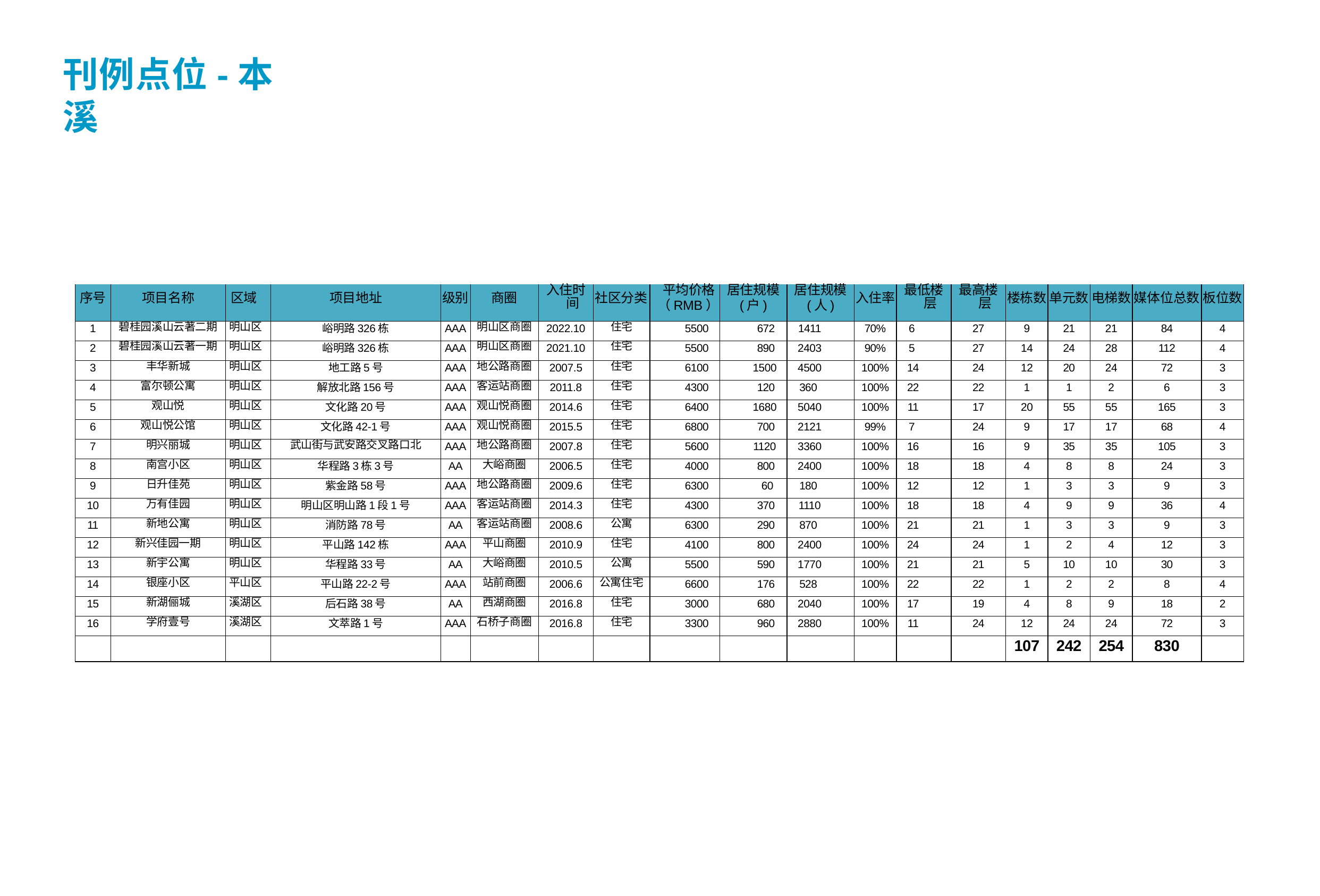

# 刊例点位-本溪
| 序号 | 项目名称 | 区域 | 项目地址 | 级别 | 商圈 | 入住时间 | 社区分类 | 平均价格 （RMB） | 居住规模 (户) | 居住规模 (人) | 入住率 | 最低楼层 | 最高楼层 | 楼栋数 | 单元数 | 电梯数 | 媒体位总数 | 板位数 |
| --- | --- | --- | --- | --- | --- | --- | --- | --- | --- | --- | --- | --- | --- | --- | --- | --- | --- | --- |
| 1 | 碧桂园溪山云著二期 | 明山区 | 峪明路326栋 | AAA | 明山区商圈 | 2022.10 | 住宅 | 5500 | 672 | 1411 | 70% | 6 | 27 | 9 | 21 | 21 | 84 | 4 |
| 2 | 碧桂园溪山云著一期 | 明山区 | 峪明路326栋 | AAA | 明山区商圈 | 2021.10 | 住宅 | 5500 | 890 | 2403 | 90% | 5 | 27 | 14 | 24 | 28 | 112 | 4 |
| 3 | 丰华新城 | 明山区 | 地工路5号 | AAA | 地公路商圈 | 2007.5 | 住宅 | 6100 | 1500 | 4500 | 100% | 14 | 24 | 12 | 20 | 24 | 72 | 3 |
| 4 | 富尔顿公寓 | 明山区 | 解放北路156号 | AAA | 客运站商圈 | 2011.8 | 住宅 | 4300 | 120 | 360 | 100% | 22 | 22 | 1 | 1 | 2 | 6 | 3 |
| 5 | 观山悦 | 明山区 | 文化路20号 | AAA | 观山悦商圈 | 2014.6 | 住宅 | 6400 | 1680 | 5040 | 100% | 11 | 17 | 20 | 55 | 55 | 165 | 3 |
| 6 | 观山悦公馆 | 明山区 | 文化路42-1号 | AAA | 观山悦商圈 | 2015.5 | 住宅 | 6800 | 700 | 2121 | 99% | 7 | 24 | 9 | 17 | 17 | 68 | 4 |
| 7 | 明兴丽城 | 明山区 | 武山街与武安路交叉路口北 | AAA | 地公路商圈 | 2007.8 | 住宅 | 5600 | 1120 | 3360 | 100% | 16 | 16 | 9 | 35 | 35 | 105 | 3 |
| 8 | 南宫小区 | 明山区 | 华程路3栋3号 | AA | 大峪商圈 | 2006.5 | 住宅 | 4000 | 800 | 2400 | 100% | 18 | 18 | 4 | 8 | 8 | 24 | 3 |
| 9 | 日升佳苑 | 明山区 | 紫金路58号 | AAA | 地公路商圈 | 2009.6 | 住宅 | 6300 | 60 | 180 | 100% | 12 | 12 | 1 | 3 | 3 | 9 | 3 |
| 10 | 万有佳园 | 明山区 | 明山区明山路1段1号 | AAA | 客运站商圈 | 2014.3 | 住宅 | 4300 | 370 | 1110 | 100% | 18 | 18 | 4 | 9 | 9 | 36 | 4 |
| 11 | 新地公寓 | 明山区 | 消防路78号 | AA | 客运站商圈 | 2008.6 | 公寓 | 6300 | 290 | 870 | 100% | 21 | 21 | 1 | 3 | 3 | 9 | 3 |
| 12 | 新兴佳园一期 | 明山区 | 平山路142栋 | AAA | 平山商圈 | 2010.9 | 住宅 | 4100 | 800 | 2400 | 100% | 24 | 24 | 1 | 2 | 4 | 12 | 3 |
| 13 | 新宇公寓 | 明山区 | 华程路33号 | AA | 大峪商圈 | 2010.5 | 公寓 | 5500 | 590 | 1770 | 100% | 21 | 21 | 5 | 10 | 10 | 30 | 3 |
| 14 | 银座小区 | 平山区 | 平山路22-2号 | AAA | 站前商圈 | 2006.6 | 公寓住宅 | 6600 | 176 | 528 | 100% | 22 | 22 | 1 | 2 | 2 | 8 | 4 |
| 15 | 新湖俪城 | 溪湖区 | 后石路38号 | AA | 西湖商圈 | 2016.8 | 住宅 | 3000 | 680 | 2040 | 100% | 17 | 19 | 4 | 8 | 9 | 18 | 2 |
| 16 | 学府壹号 | 溪湖区 | 文萃路1号 | AAA | 石桥子商圈 | 2016.8 | 住宅 | 3300 | 960 | 2880 | 100% | 11 | 24 | 12 | 24 | 24 | 72 | 3 |
|  |  |  |  |  |  |  |  |  |  |  |  |  |  | 107 | 242 | 254 | 830 |  |